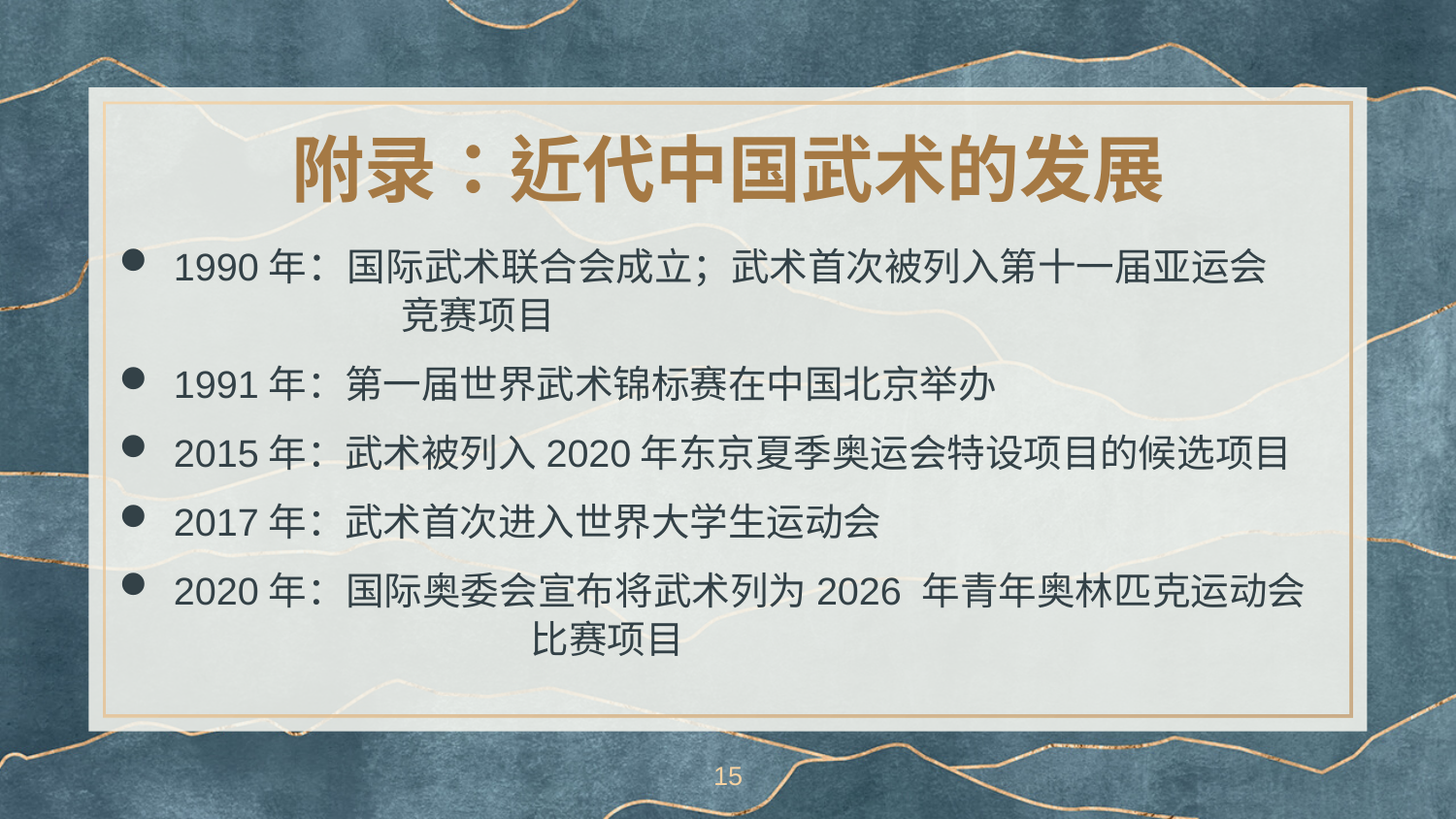

# 附录：近代中国武术的发展
1990年：国际武术联合会成立；武术首次被列入第十一届亚运会　　	　　 竞赛项目
1991年：第一届世界武术锦标赛在中国北京举办
2015年：武术被列入2020年东京夏季奥运会特设项目的候选项目
2017年：武术首次进入世界大学生运动会
2020年：国际奥委会宣布将武术列为2026 年青年奥林匹克运动会	   	        比赛项目

15